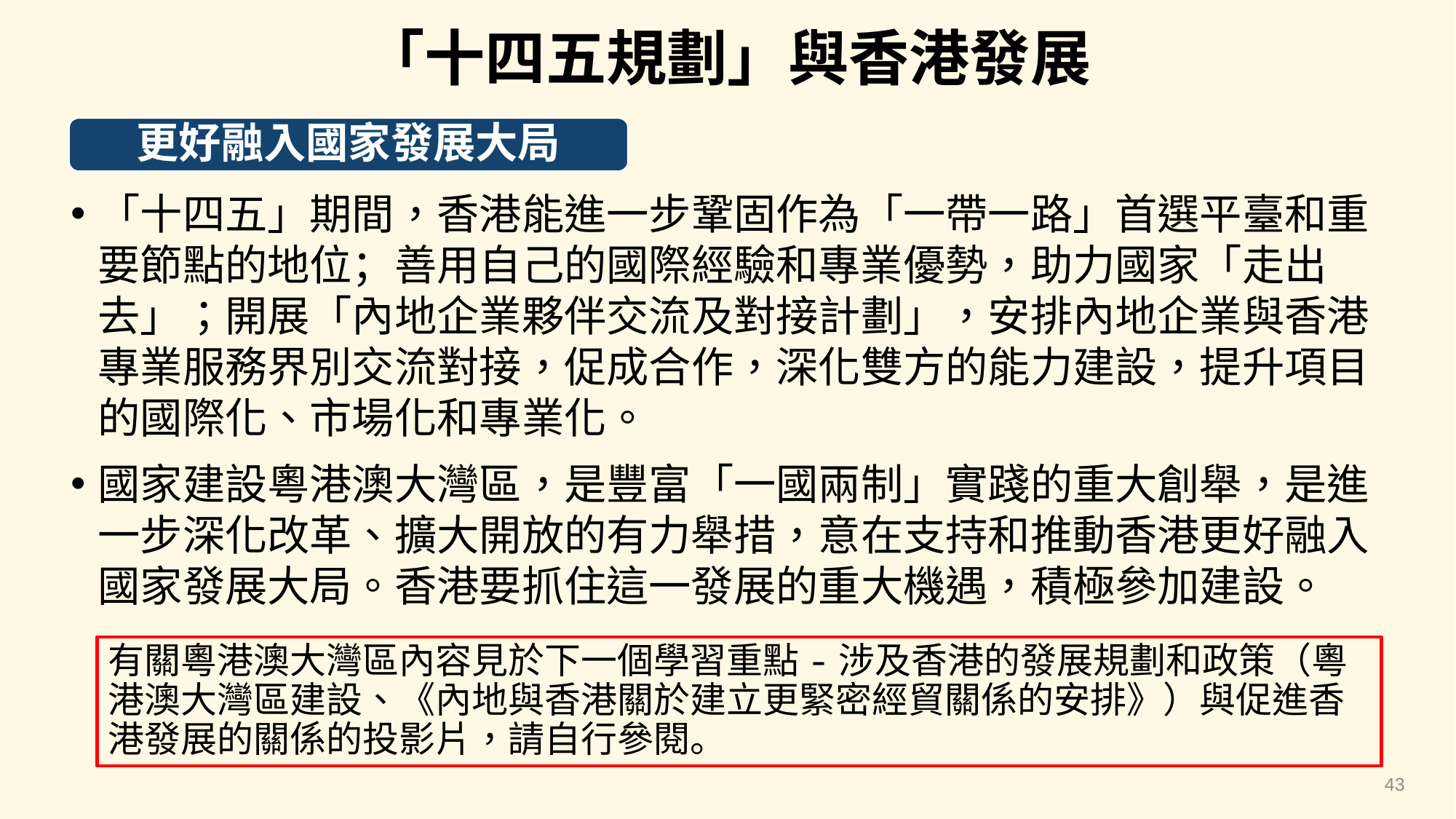

「十四五規劃」與香港發展
更好融入國家發展大局
「十四五」期間，香港能進一步鞏固作為「一帶一路」首選平臺和重要節點的地位；善用自己的國際經驗和專業優勢，助力國家「走出去」；開展「內地企業夥伴交流及對接計劃」，安排內地企業與香港專業服務界別交流對接，促成合作，深化雙方的能力建設，提升項目的國際化、市場化和專業化。
國家建設粵港澳大灣區，是豐富「一國兩制」實踐的重大創舉，是進一步深化改革、擴大開放的有力舉措，意在支持和推動香港更好融入國家發展大局。香港要抓住這一發展的重大機遇，積極參加建設。
有關粵港澳大灣區內容見於下一個學習重點-涉及香港的發展規劃和政策（粵港澳大灣區建設、《內地與香港關於建立更緊密經貿關係的安排》）與促進香港發展的關係的投影片，請自行參閱。